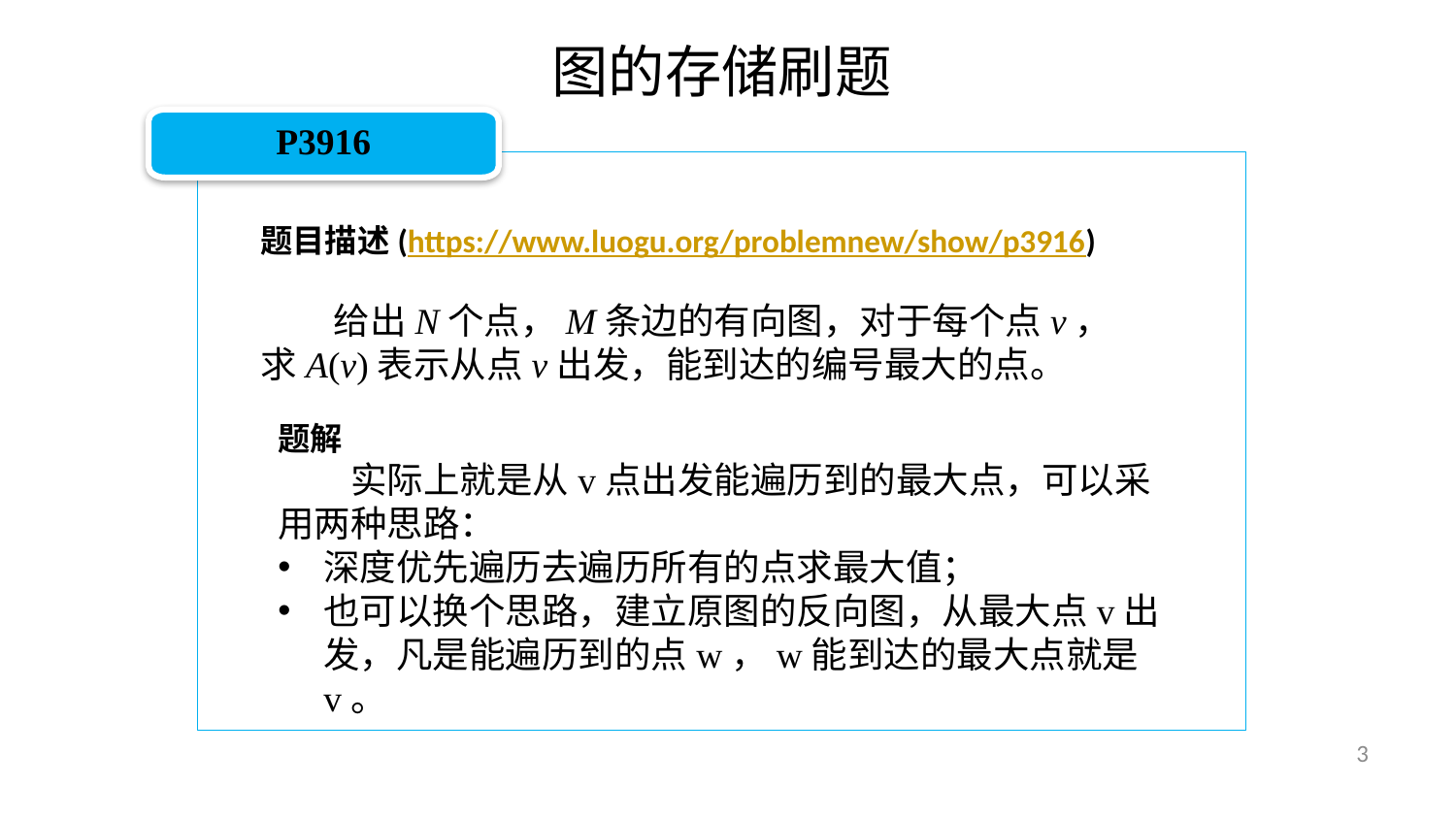

图的存储刷题
P3916

题目描述(https://www.luogu.org/problemnew/show/p3916)

给出N个点，M条边的有向图，对于每个点v，求A(v)表示从点v出发，能到达的编号最大的点。
题解
实际上就是从v点出发能遍历到的最大点，可以采用两种思路：
深度优先遍历去遍历所有的点求最大值；
也可以换个思路，建立原图的反向图，从最大点v出发，凡是能遍历到的点w，w能到达的最大点就是v。
3